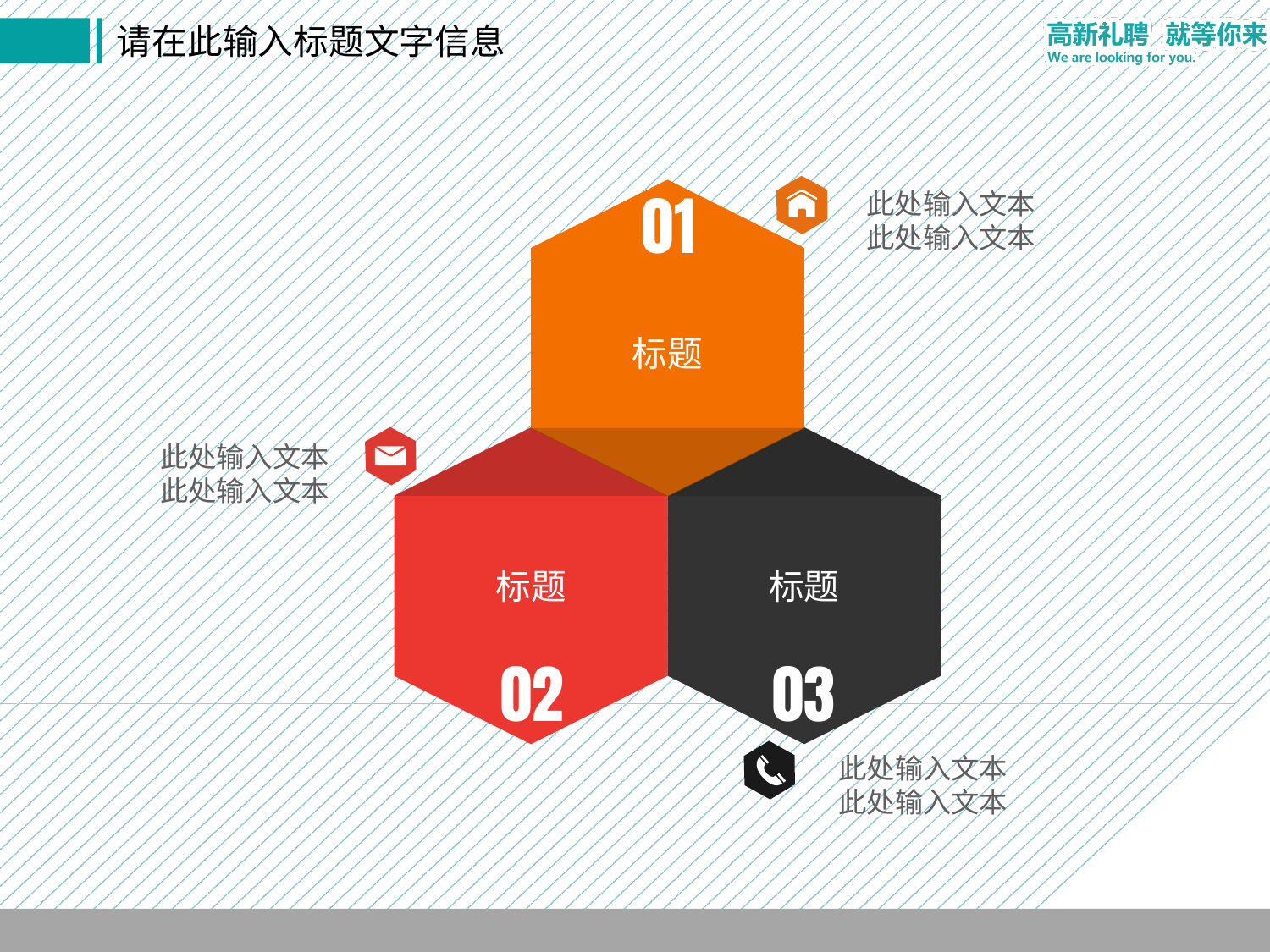

标题
此处输入文本
此处输入文本
01

标题
标题
此处输入文本
此处输入文本

02
03

此处输入文本
此处输入文本